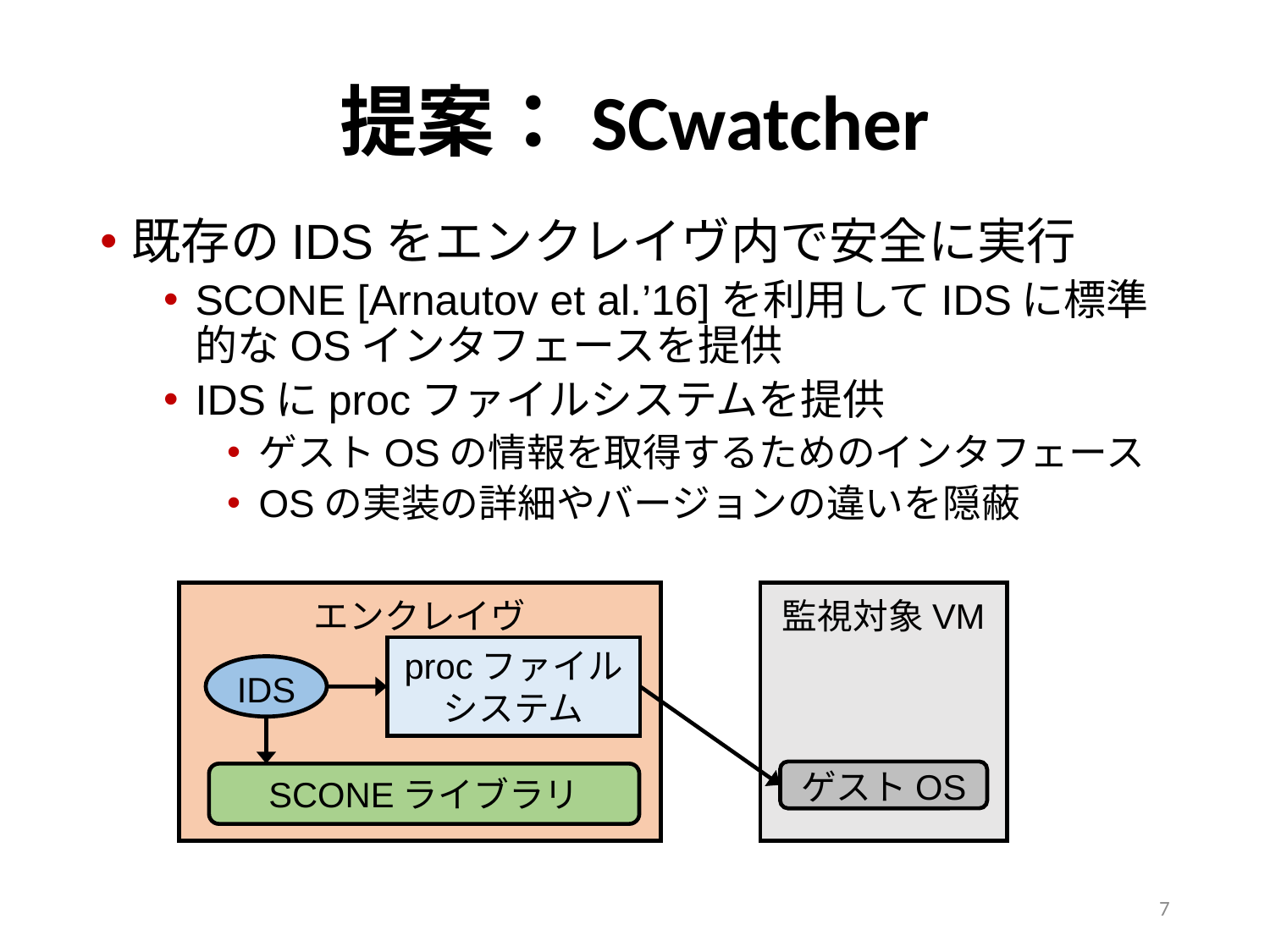

# 提案：SCwatcher
既存のIDSをエンクレイヴ内で安全に実行
SCONE [Arnautov et al.’16]を利用してIDSに標準的なOSインタフェースを提供
IDSにprocファイルシステムを提供
ゲストOSの情報を取得するためのインタフェース
OSの実装の詳細やバージョンの違いを隠蔽
監視対象VM
エンクレイヴ
procファイル
システム
IDS
ゲストOS
SCONEライブラリ
7